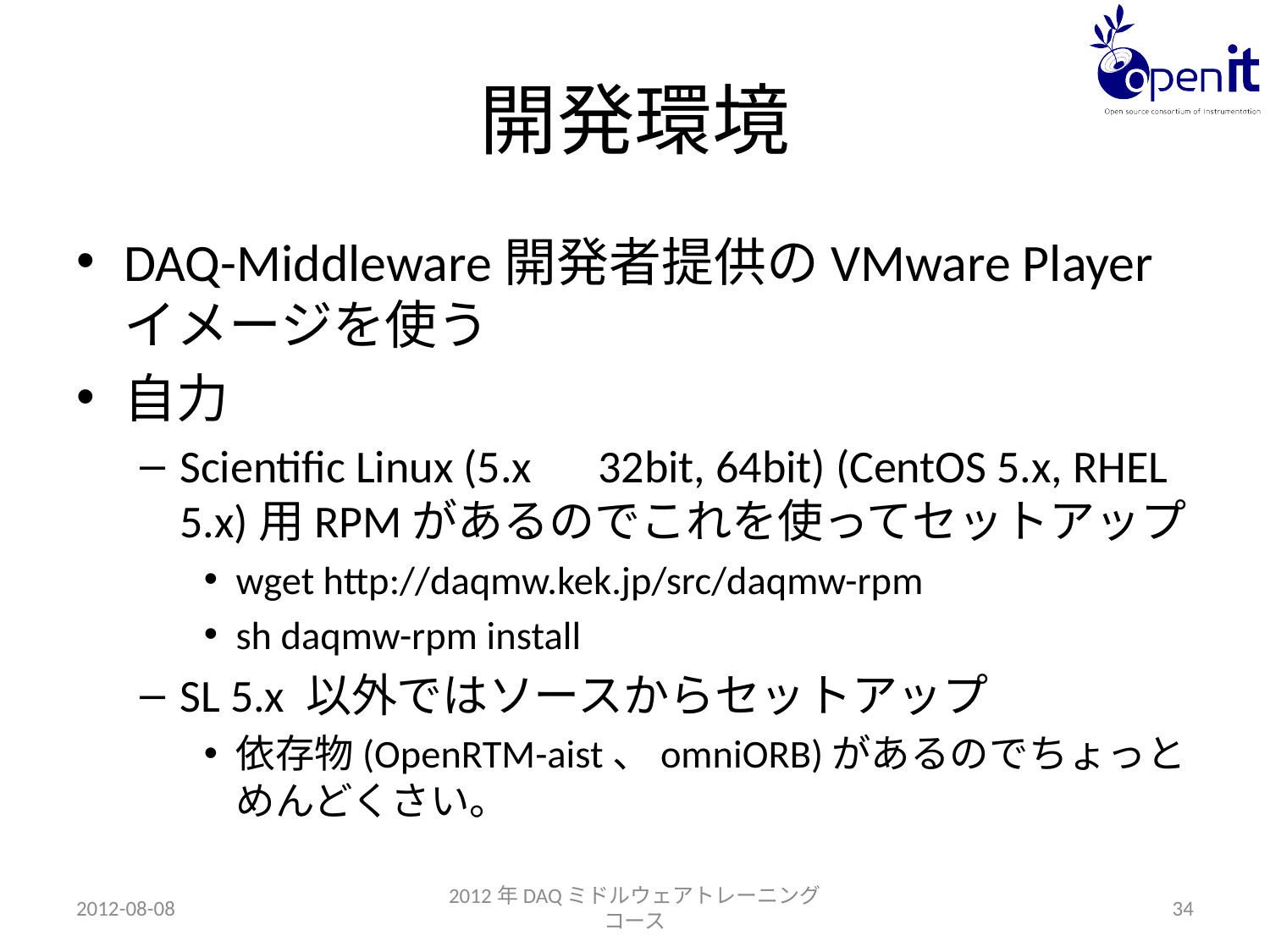

# 開発環境
DAQ-Middleware開発者提供のVMware Playerイメージを使う
自力
Scientific Linux (5.x　32bit, 64bit) (CentOS 5.x, RHEL 5.x)用RPMがあるのでこれを使ってセットアップ
wget http://daqmw.kek.jp/src/daqmw-rpm
sh daqmw-rpm install
SL 5.x 以外ではソースからセットアップ
依存物(OpenRTM-aist、omniORB)があるのでちょっとめんどくさい。
2012-08-08
2012年DAQミドルウェアトレーニングコース
34